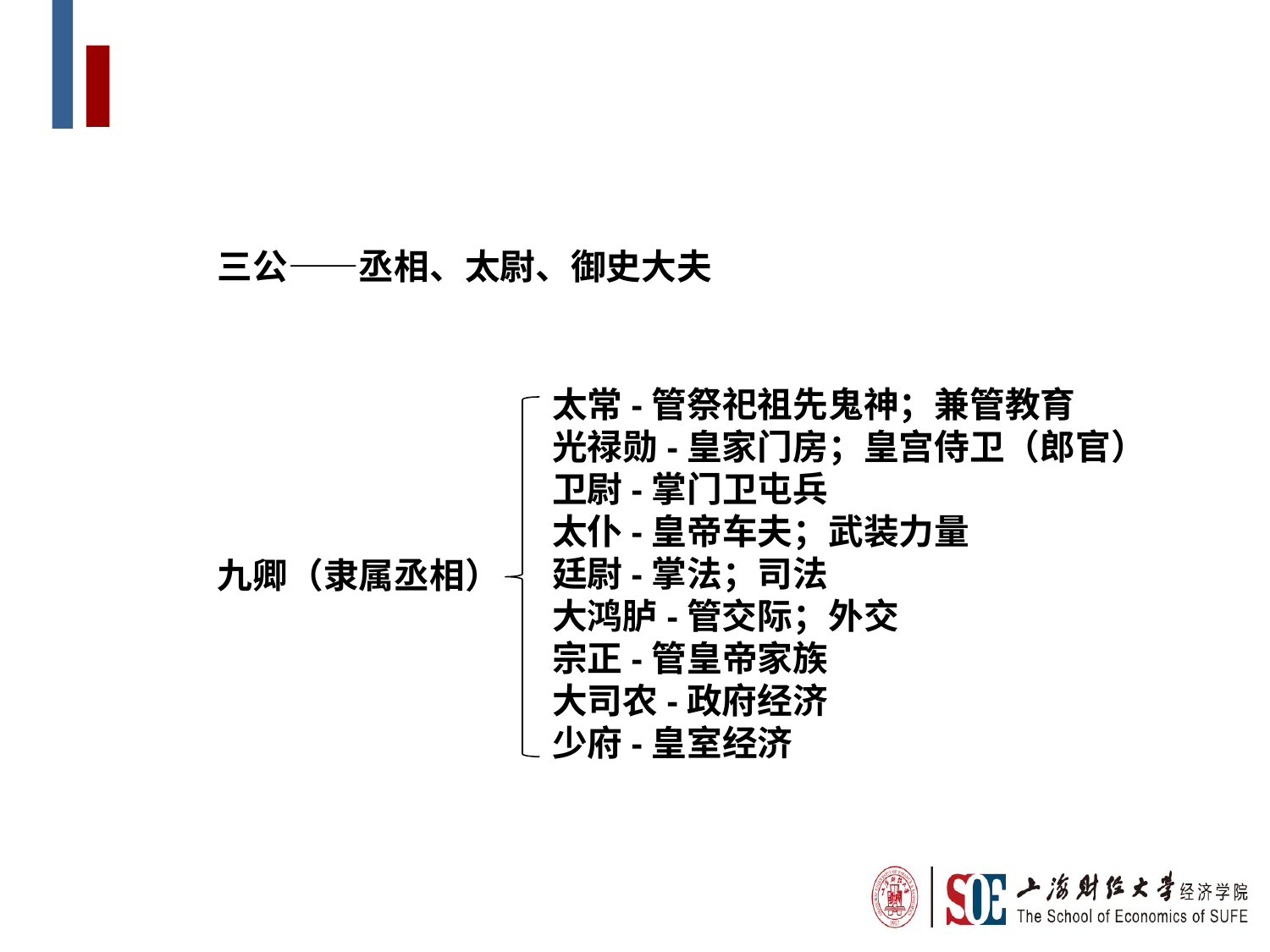

三公——丞相、太尉、御史大夫

太常-管祭祀祖先鬼神；兼管教育
光禄勋-皇家门房；皇宫侍卫（郎官）
卫尉-掌门卫屯兵
太仆-皇帝车夫；武装力量
廷尉-掌法；司法
大鸿胪-管交际；外交
宗正-管皇帝家族
大司农-政府经济
少府-皇室经济

九卿（隶属丞相）